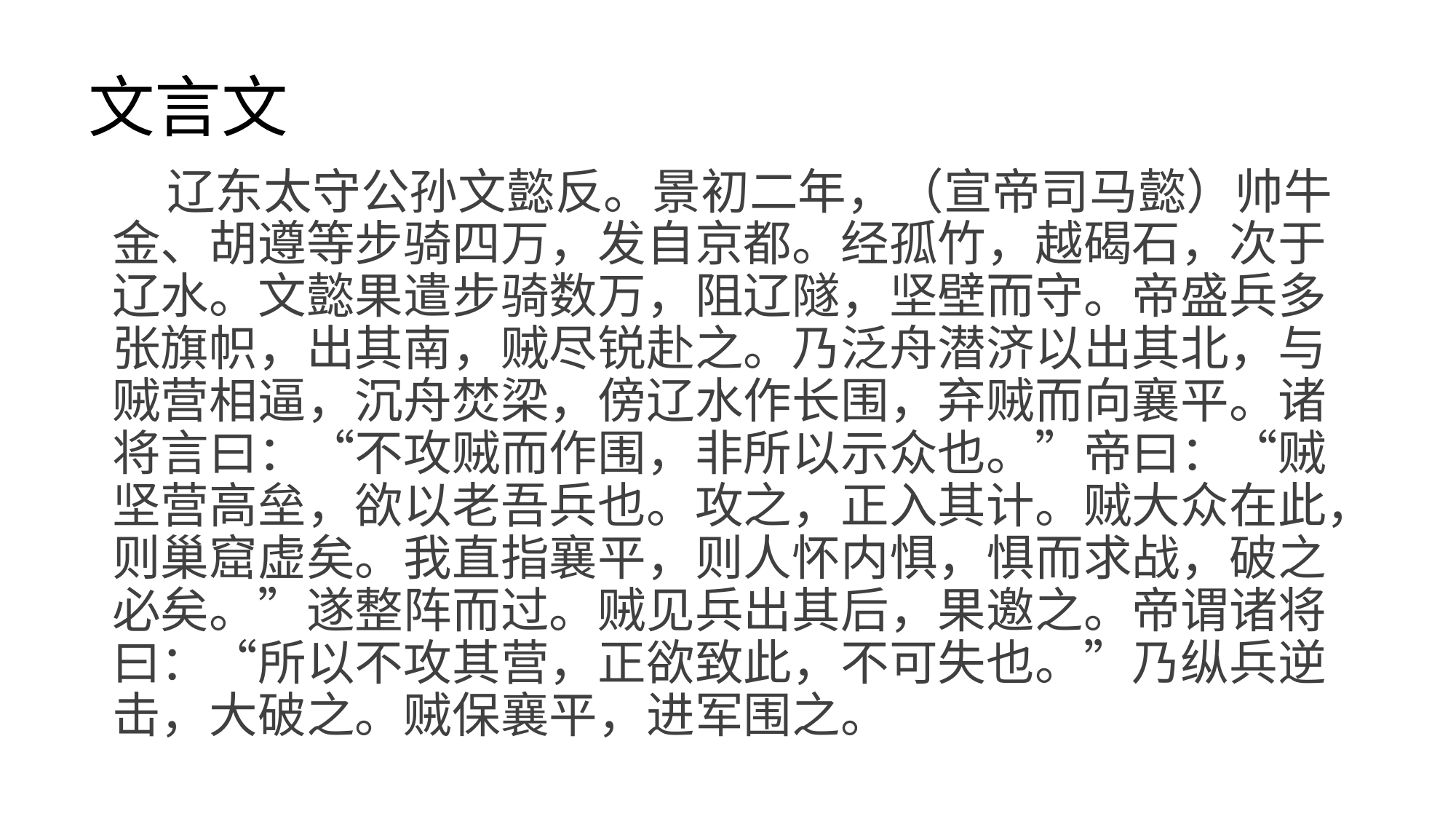

# 文言文
辽东太守公孙文懿反。景初二年，（宣帝司马懿）帅牛金、胡遵等步骑四万，发自京都。经孤竹，越碣石，次于辽水。文懿果遣步骑数万，阻辽隧，坚壁而守。帝盛兵多张旗帜，出其南，贼尽锐赴之。乃泛舟潜济以出其北，与贼营相逼，沉舟焚梁，傍辽水作长围，弃贼而向襄平。诸将言曰：“不攻贼而作围，非所以示众也。”帝曰：“贼坚营高垒，欲以老吾兵也。攻之，正入其计。贼大众在此，则巢窟虚矣。我直指襄平，则人怀内惧，惧而求战，破之必矣。”遂整阵而过。贼见兵出其后，果邀之。帝谓诸将曰：“所以不攻其营，正欲致此，不可失也。”乃纵兵逆击，大破之。贼保襄平，进军围之。